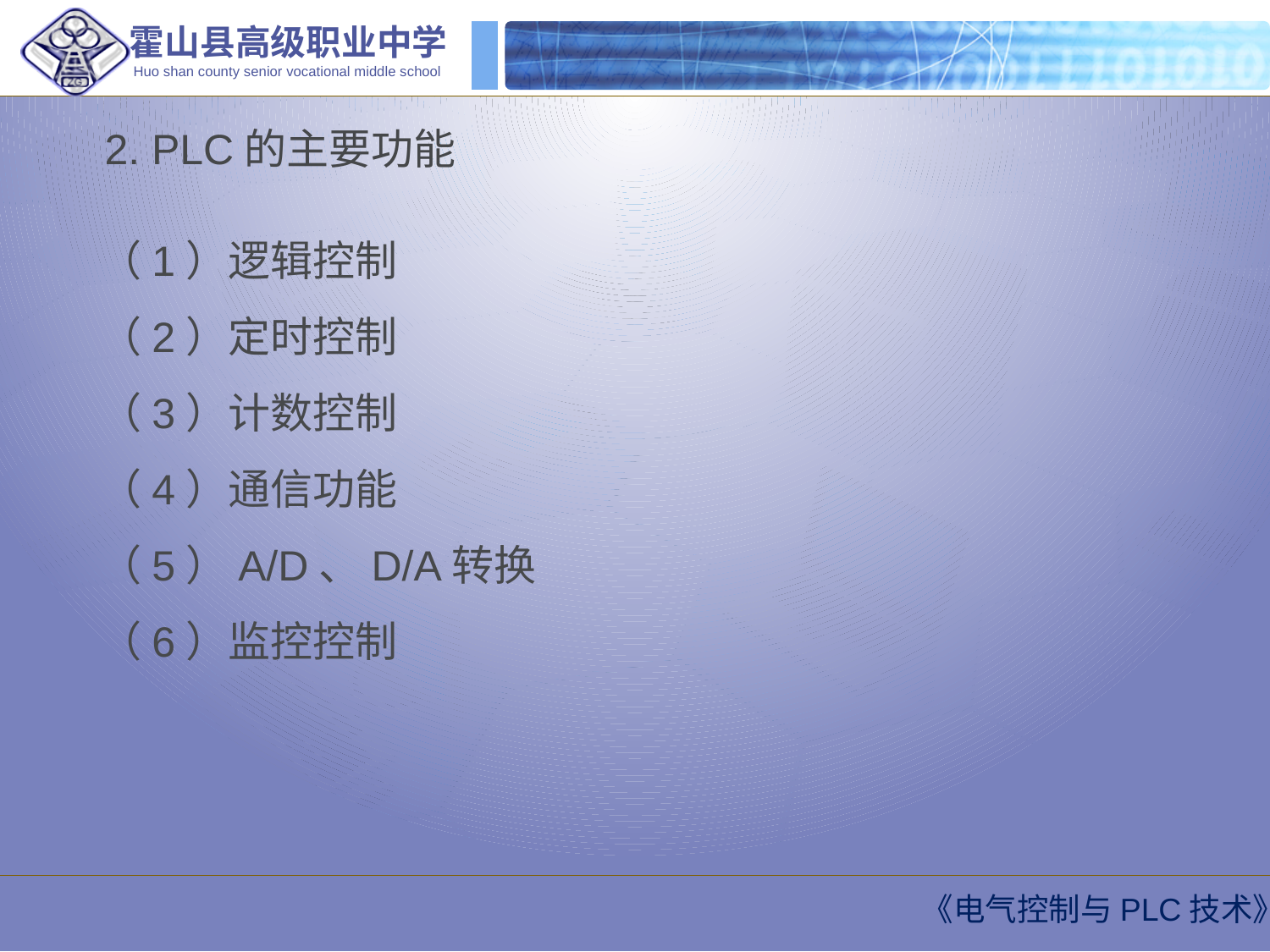

2. PLC的主要功能
（1）逻辑控制
（2）定时控制
（3）计数控制
（4）通信功能
（5）A/D、D/A转换
（6）监控控制